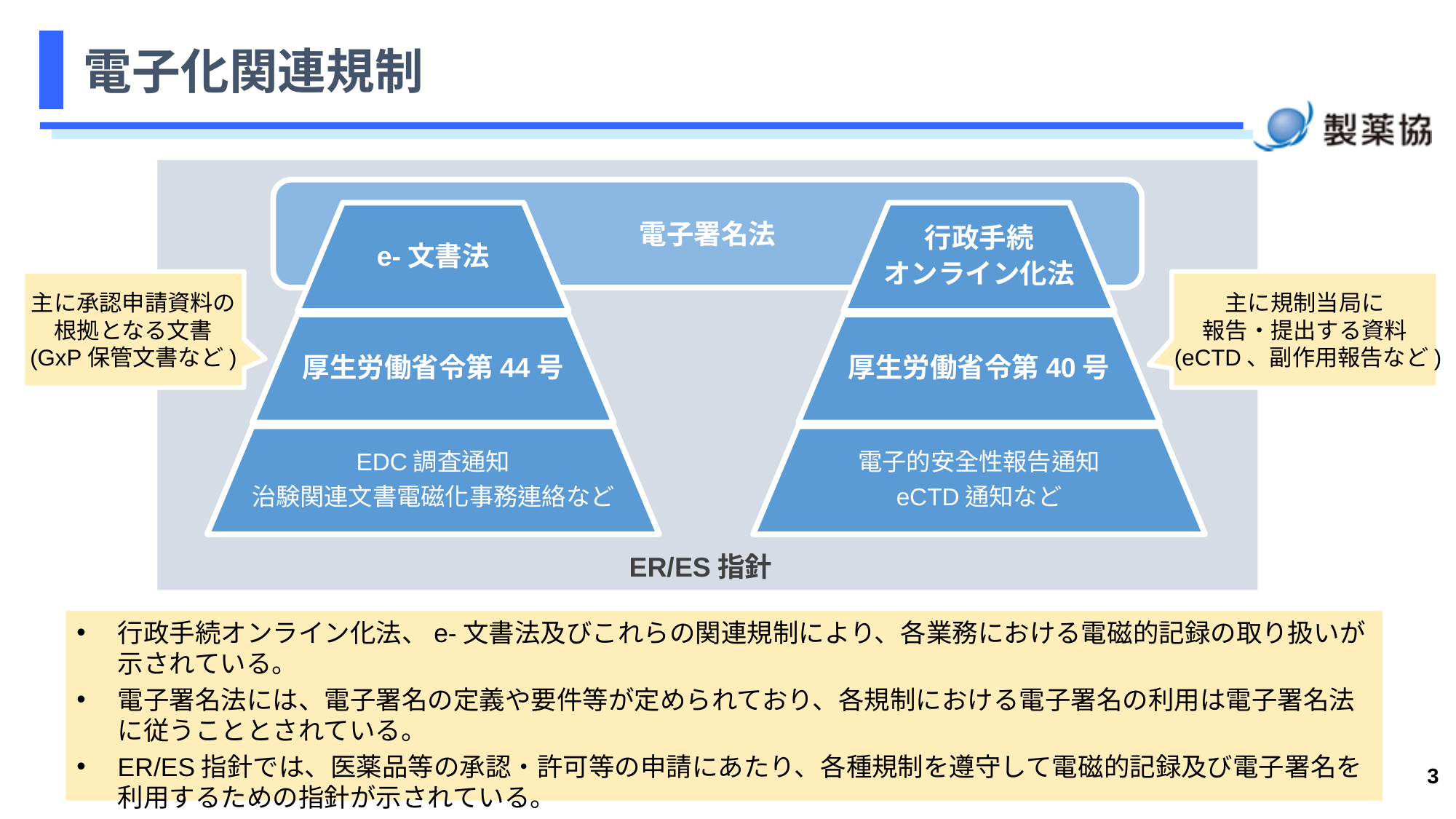

# 電子化関連規制

電子署名法
e-文書法
厚生労働省令第44号
EDC調査通知
治験関連文書電磁化事務連絡など
行政手続
オンライン化法
厚生労働省令第40号
電子的安全性報告通知
eCTD通知など
ER/ES指針
主に承認申請資料の
根拠となる文書
(GxP保管文書など)
主に規制当局に
報告・提出する資料
 (eCTD、副作用報告など)
行政手続オンライン化法、e-文書法及びこれらの関連規制により、各業務における電磁的記録の取り扱いが示されている。
電子署名法には、電子署名の定義や要件等が定められており、各規制における電子署名の利用は電子署名法に従うこととされている。
ER/ES指針では、医薬品等の承認・許可等の申請にあたり、各種規制を遵守して電磁的記録及び電子署名を利用するための指針が示されている。
3